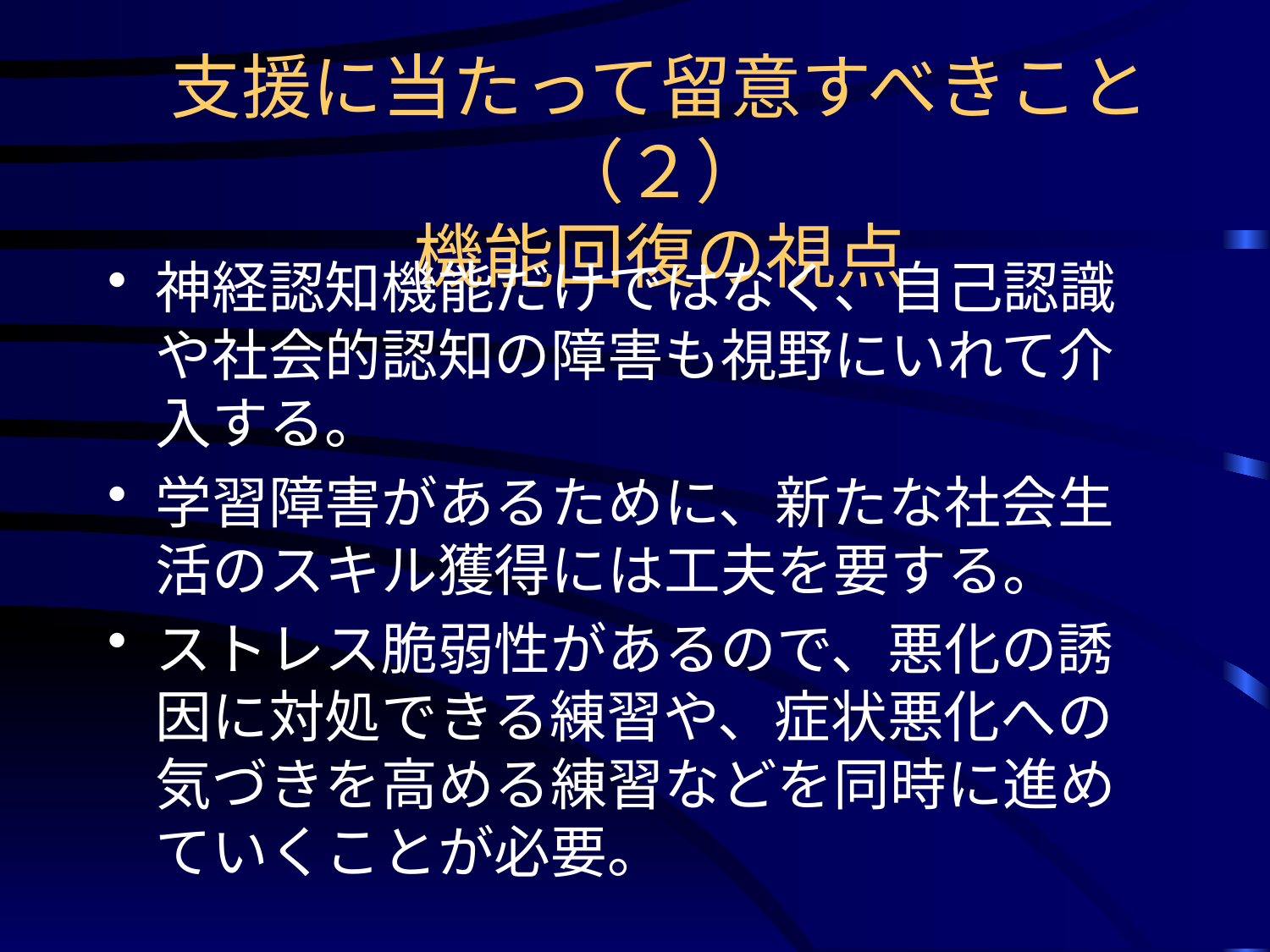

支援に当たって留意すべきこと（２）
機能回復の視点
神経認知機能だけではなく、自己認識や社会的認知の障害も視野にいれて介入する。
学習障害があるために、新たな社会生活のスキル獲得には工夫を要する。
ストレス脆弱性があるので、悪化の誘因に対処できる練習や、症状悪化への気づきを高める練習などを同時に進めていくことが必要。